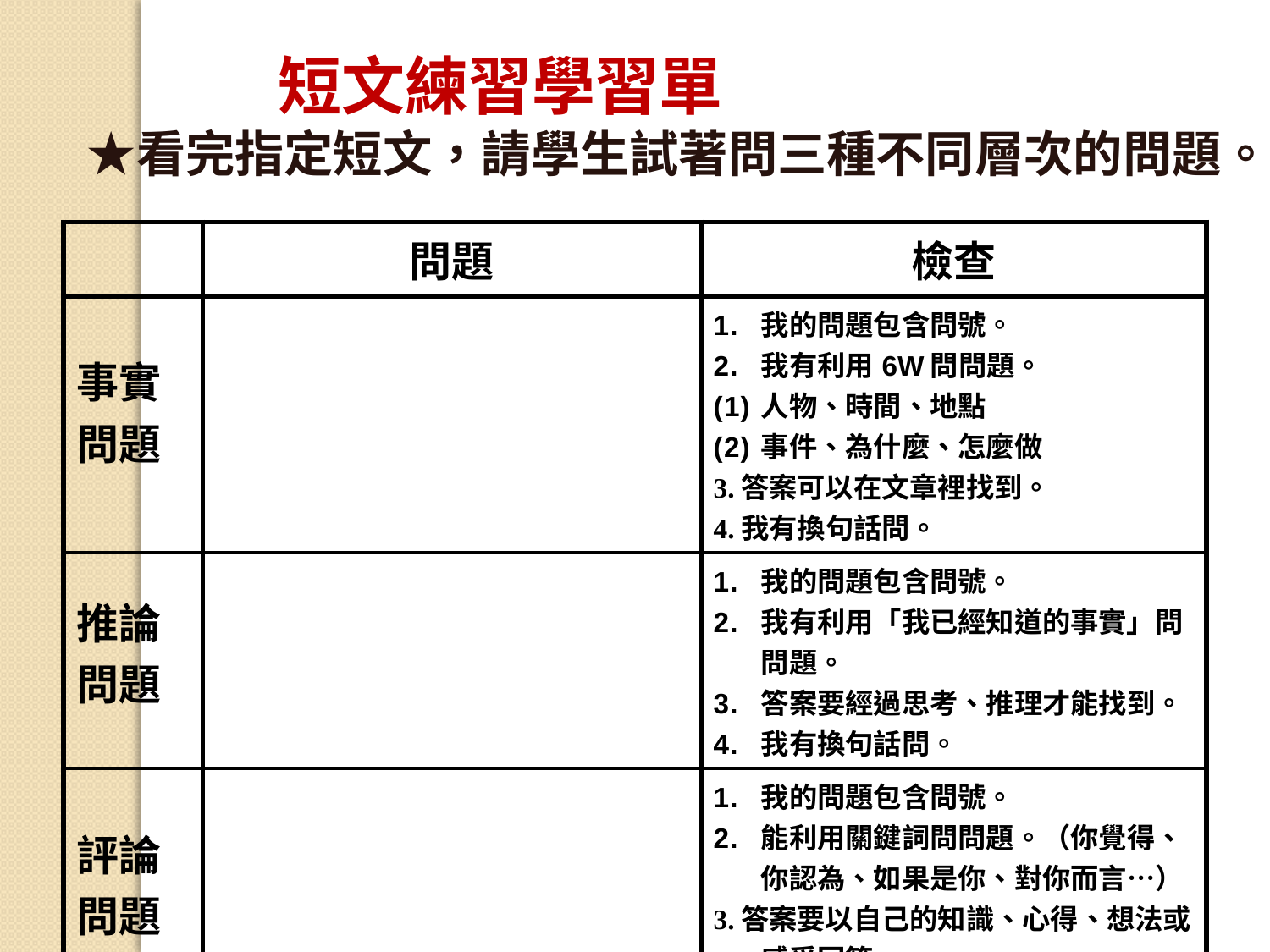

短文練習學習單
 ★看完指定短文，請學生試著問三種不同層次的問題。
|  | 問題 | 檢查 |
| --- | --- | --- |
| 事實 問題 |  | 我的問題包含問號。 我有利用6W問問題。 人物、時間、地點 事件、為什麼、怎麼做 3.答案可以在文章裡找到。 4.我有換句話問。 |
| 推論 問題 |  | 我的問題包含問號。 我有利用「我已經知道的事實」問問題。 答案要經過思考、推理才能找到。 我有換句話問。 |
| 評論 問題 |  | 我的問題包含問號。 能利用關鍵詞問問題。（你覺得、你認為、如果是你、對你而言…） 3.答案要以自己的知識、心得、想法或感受回答。 4.我有換句話問。 |
|  |
| --- |